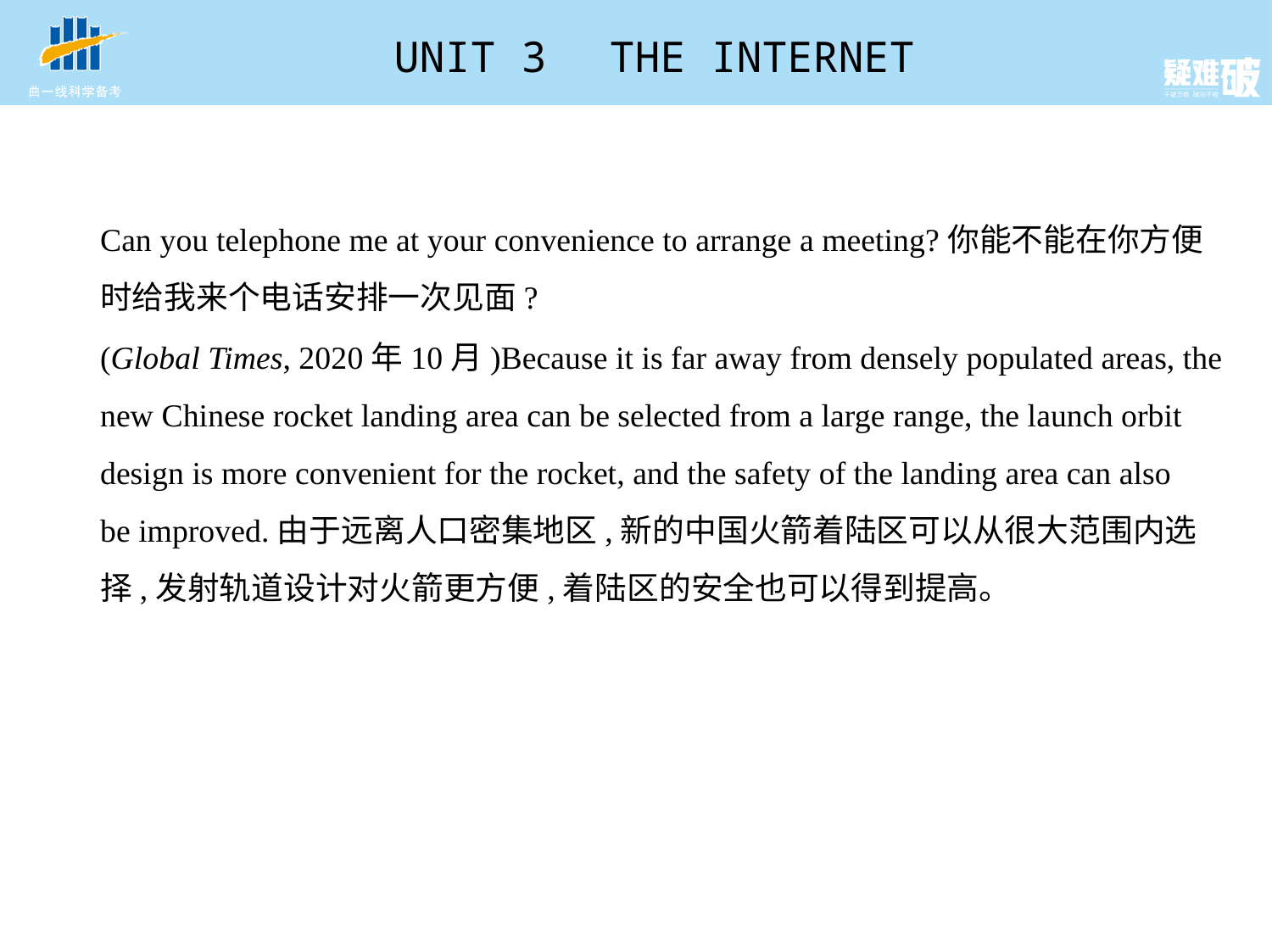

Can you telephone me at your convenience to arrange a meeting?你能不能在你方便
时给我来个电话安排一次见面?
(Global Times, 2020年10月)Because it is far away from densely populated areas, the
new Chinese rocket landing area can be selected from a large range, the launch orbit
design is more convenient for the rocket, and the safety of the landing area can also
be improved.由于远离人口密集地区,新的中国火箭着陆区可以从很大范围内选
择,发射轨道设计对火箭更方便,着陆区的安全也可以得到提高。